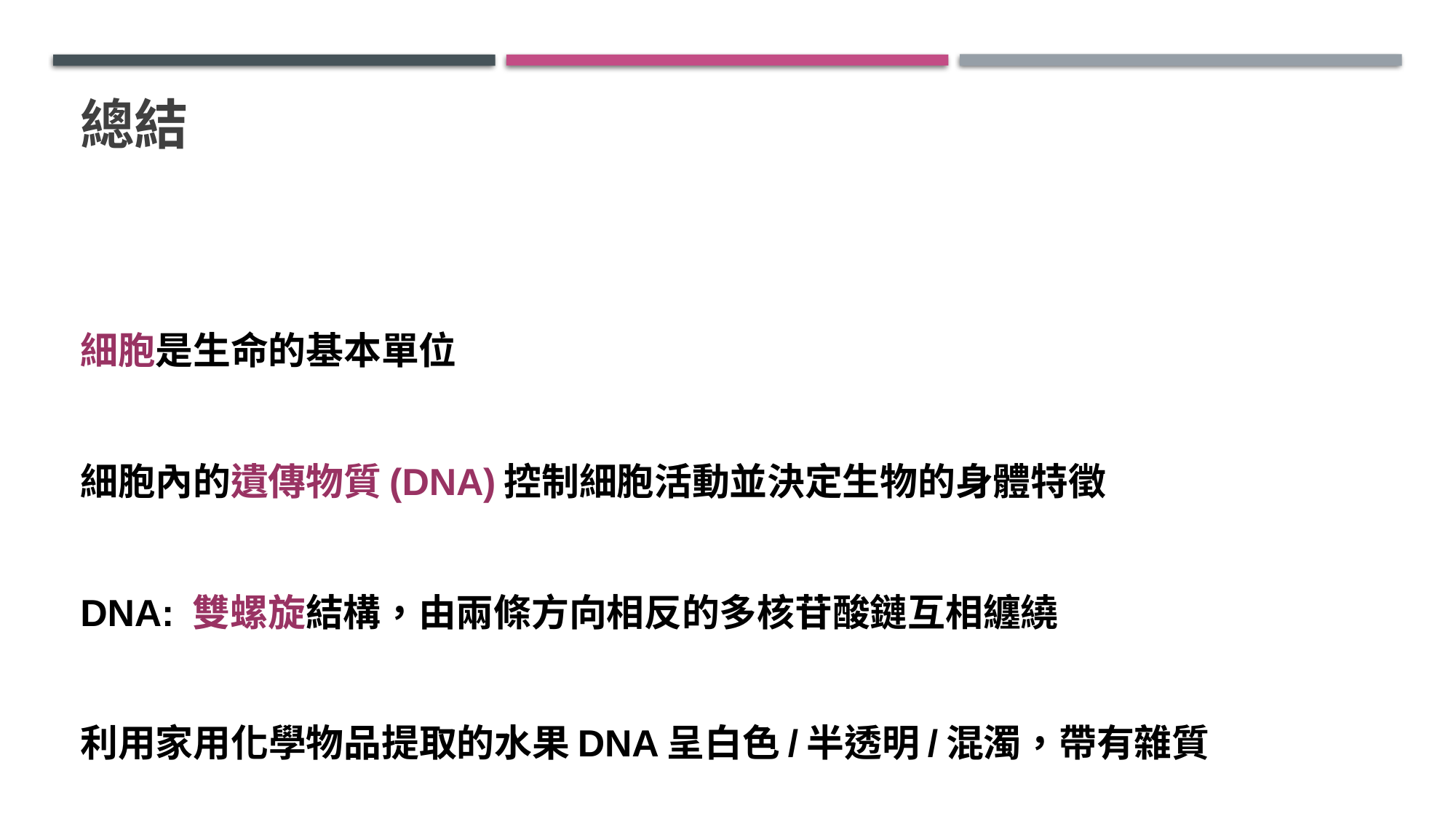

# 總結
細胞是生命的基本單位

細胞內的遺傳物質(DNA)控制細胞活動並決定生物的身體特徵

DNA: 雙螺旋結構，由兩條方向相反的多核苷酸鏈互相纏繞

利用家用化學物品提取的水果DNA呈白色/半透明/混濁，帶有雜質

凝膠電泳是一種通過電場把不同大小的DNA片段分離的技術